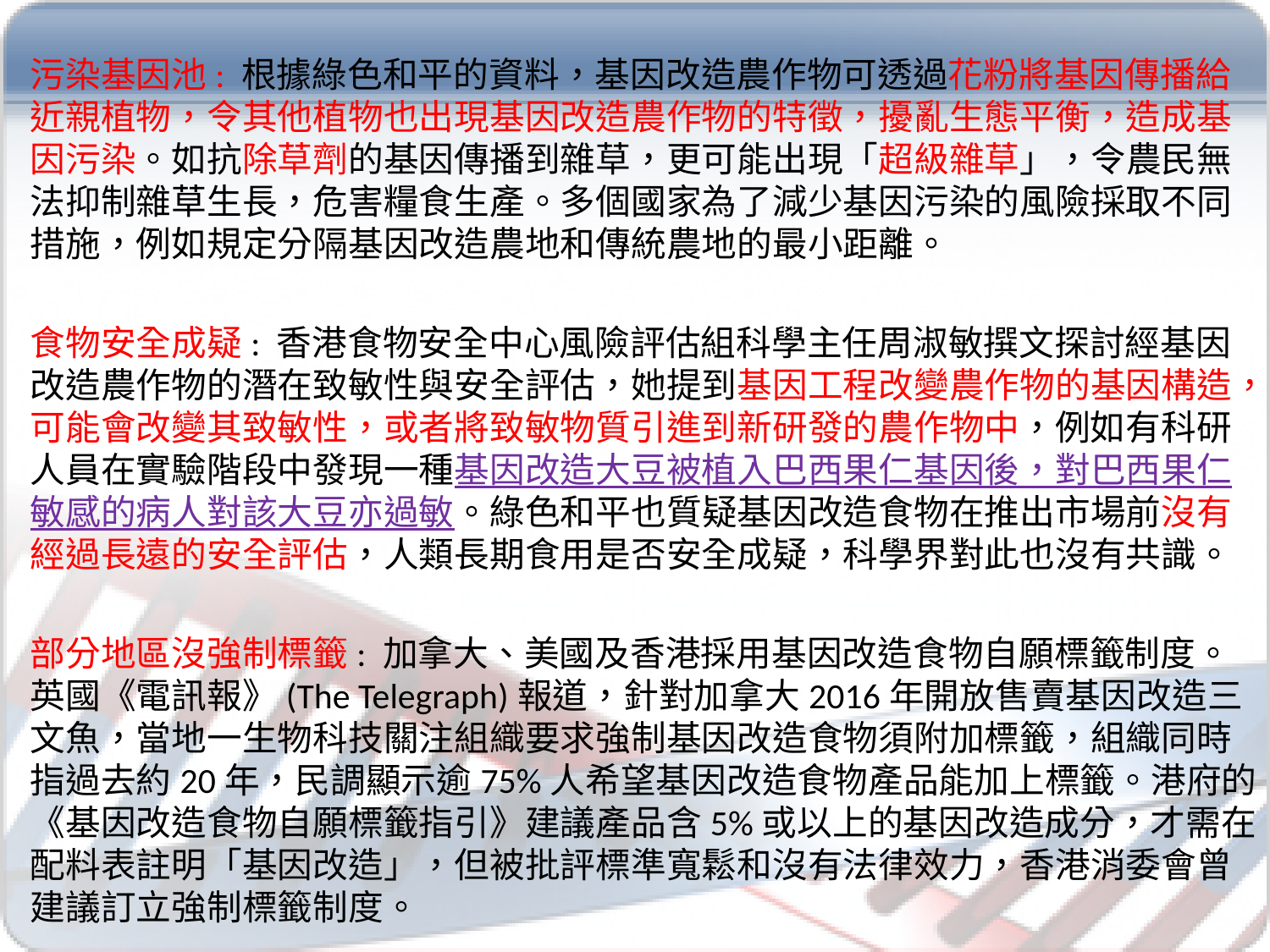

污染基因池: 根據綠色和平的資料，基因改造農作物可透過花粉將基因傳播給近親植物，令其他植物也出現基因改造農作物的特徵，擾亂生態平衡，造成基因污染。如抗除草劑的基因傳播到雜草，更可能出現「超級雜草」，令農民無法抑制雜草生長，危害糧食生產。多個國家為了減少基因污染的風險採取不同措施，例如規定分隔基因改造農地和傳統農地的最小距離。

食物安全成疑: 香港食物安全中心風險評估組科學主任周淑敏撰文探討經基因改造農作物的潛在致敏性與安全評估，她提到基因工程改變農作物的基因構造，可能會改變其致敏性，或者將致敏物質引進到新研發的農作物中，例如有科研人員在實驗階段中發現一種基因改造大豆被植入巴西果仁基因後，對巴西果仁敏感的病人對該大豆亦過敏。綠色和平也質疑基因改造食物在推出市場前沒有經過長遠的安全評估，人類長期食用是否安全成疑，科學界對此也沒有共識。

部分地區沒強制標籤: 加拿大、美國及香港採用基因改造食物自願標籤制度。英國《電訊報》(The Telegraph)報道，針對加拿大2016年開放售賣基因改造三文魚，當地一生物科技關注組織要求強制基因改造食物須附加標籤，組織同時指過去約20年，民調顯示逾75%人希望基因改造食物產品能加上標籤。港府的《基因改造食物自願標籤指引》建議產品含5%或以上的基因改造成分，才需在配料表註明「基因改造」，但被批評標準寬鬆和沒有法律效力，香港消委會曾建議訂立強制標籤制度。